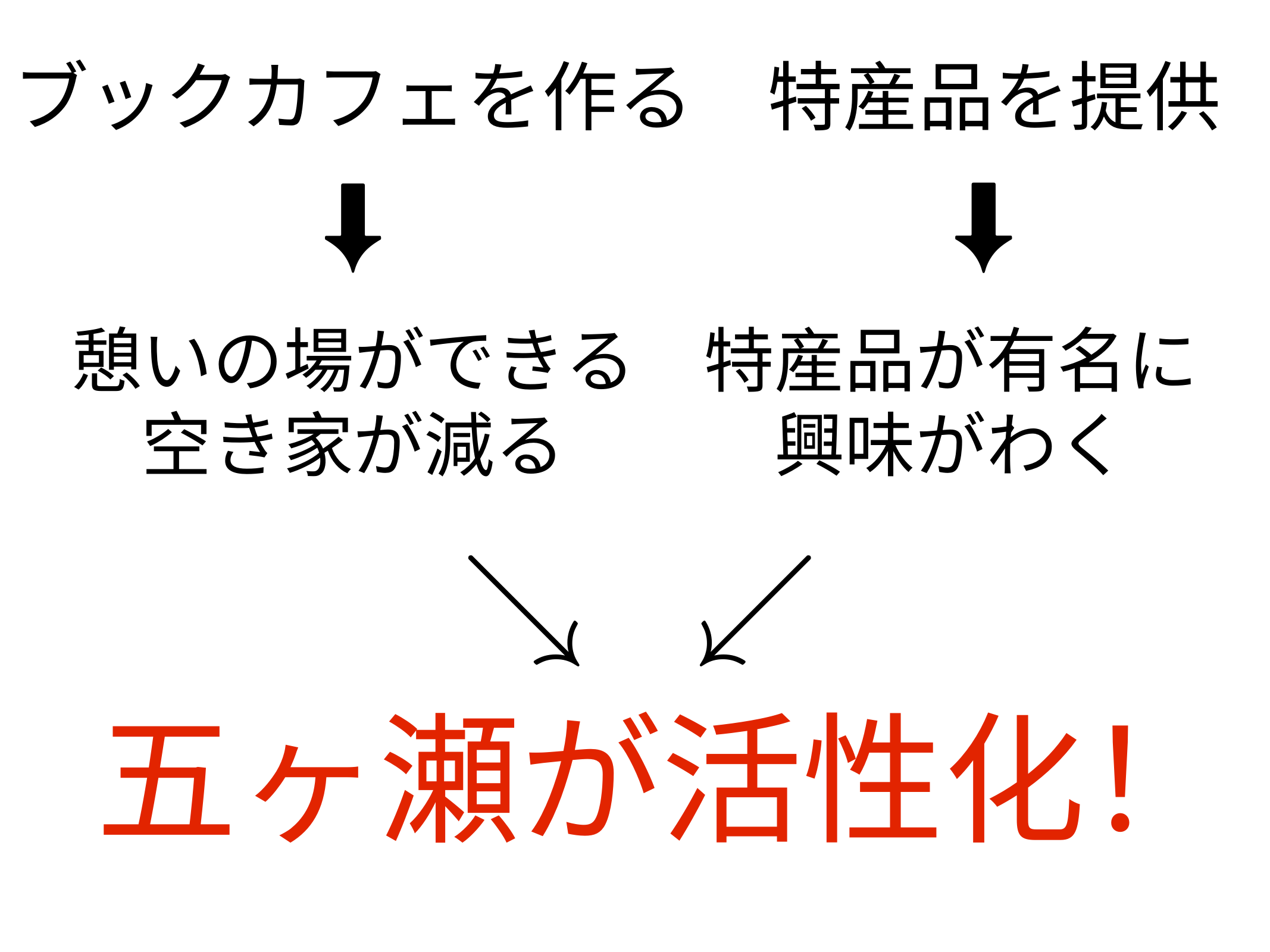

ブックカフェを作る
特産品を提供
⬇︎
⬇︎
憩いの場ができる
空き家が減る
特産品が有名に
興味がわく
↘︎   ↙︎
五ヶ瀬が活性化！